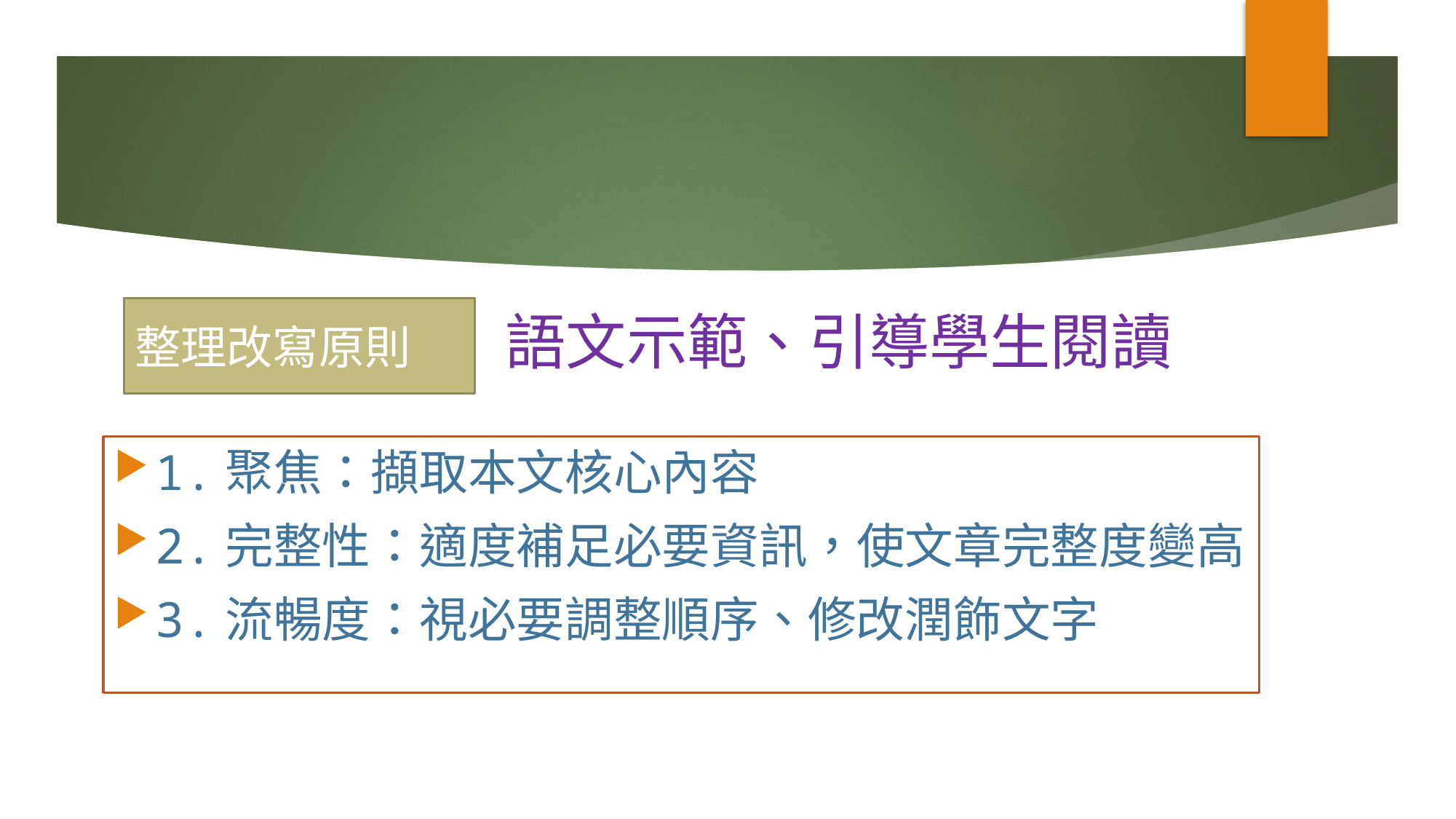

# 整理改寫原則
語文示範、引導學生閱讀
1.聚焦：擷取本文核心內容
2.完整性：適度補足必要資訊，使文章完整度變高
3.流暢度：視必要調整順序、修改潤飾文字